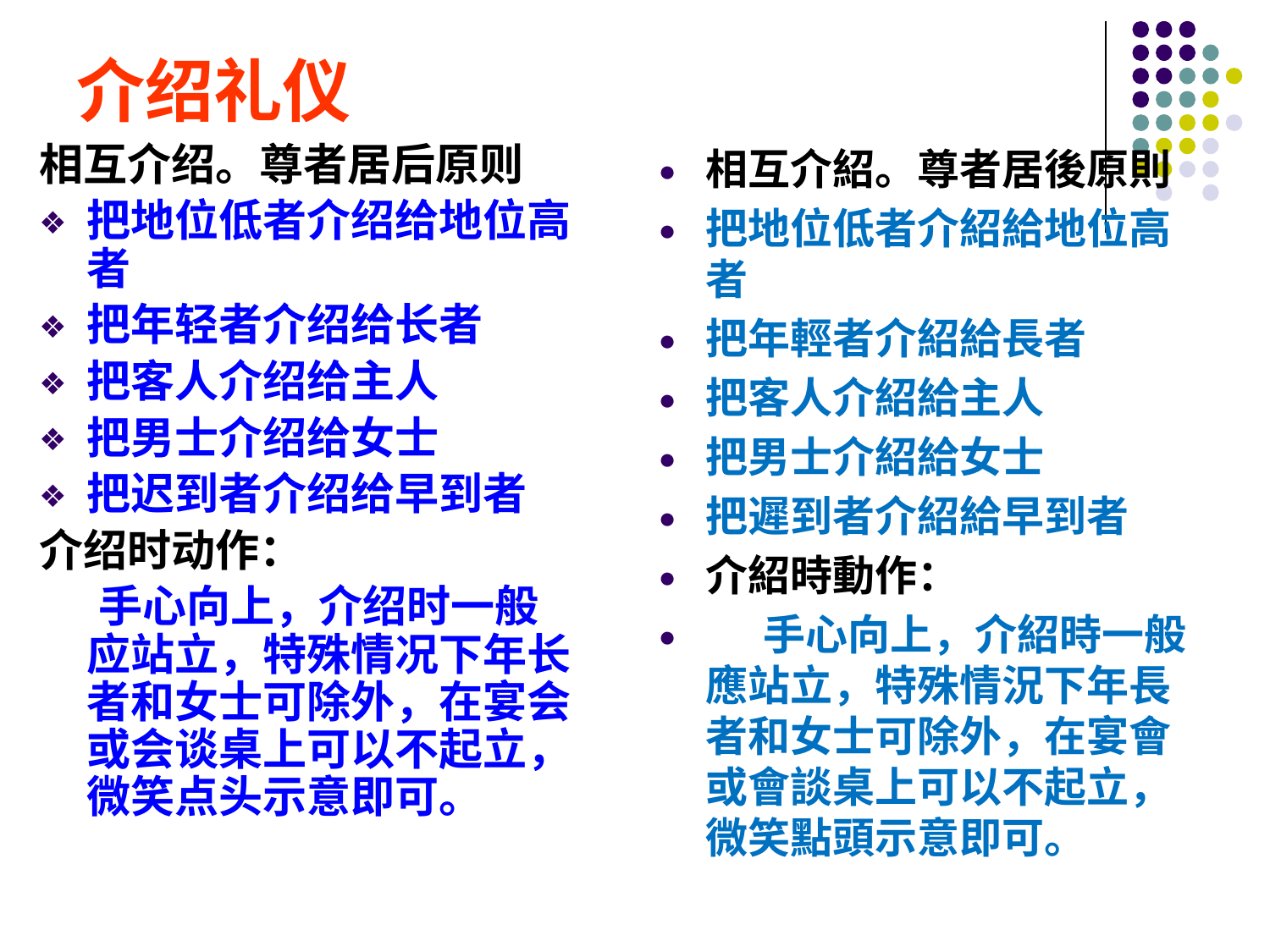

# 介绍礼仪
相互介绍。尊者居后原则
把地位低者介绍给地位高者
把年轻者介绍给长者
把客人介绍给主人
把男士介绍给女士
把迟到者介绍给早到者
介绍时动作：
    手心向上，介绍时一般应站立，特殊情况下年长者和女士可除外，在宴会或会谈桌上可以不起立，微笑点头示意即可。
相互介紹。尊者居後原則
把地位低者介紹給地位高者
把年輕者介紹給長者
把客人介紹給主人
把男士介紹給女士
把遲到者介紹給早到者
介紹時動作：
    手心向上，介紹時一般應站立，特殊情況下年長者和女士可除外，在宴會或會談桌上可以不起立，微笑點頭示意即可。